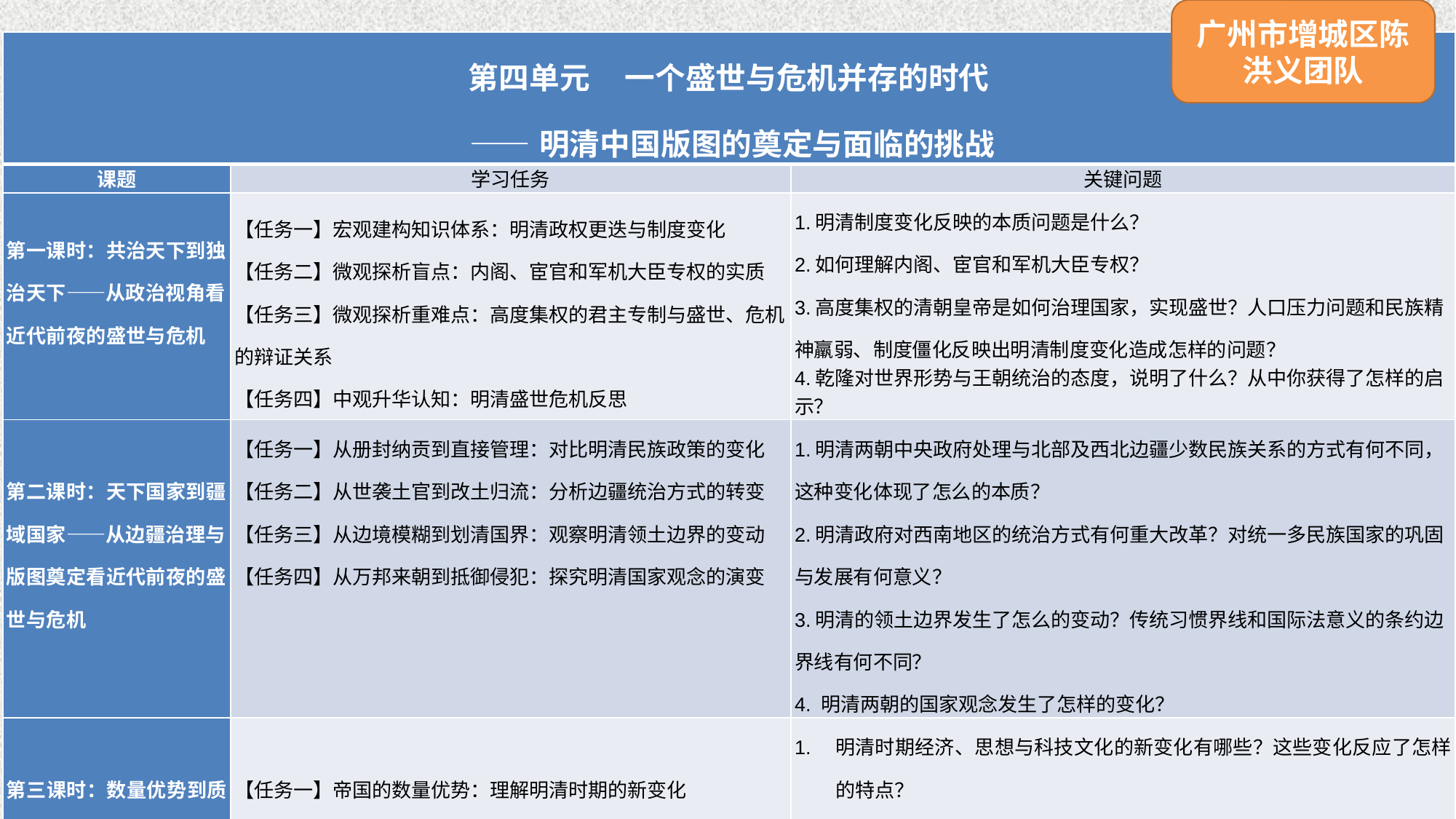

广州市增城区陈洪义团队
| 第四单元 一个盛世与危机并存的时代 ——明清中国版图的奠定与面临的挑战 |  |  |
| --- | --- | --- |
| 课题 | 学习任务 | 关键问题 |
| 第一课时：共治天下到独治天下——从政治视角看近代前夜的盛世与危机 | 【任务一】宏观建构知识体系：明清政权更迭与制度变化 【任务二】微观探析盲点：内阁、宦官和军机大臣专权的实质 【任务三】微观探析重难点：高度集权的君主专制与盛世、危机的辩证关系 【任务四】中观升华认知：明清盛世危机反思 | 1.明清制度变化反映的本质问题是什么？ 2.如何理解内阁、宦官和军机大臣专权？ 3.高度集权的清朝皇帝是如何治理国家，实现盛世？人口压力问题和民族精神羸弱、制度僵化反映出明清制度变化造成怎样的问题？ 4.乾隆对世界形势与王朝统治的态度，说明了什么？从中你获得了怎样的启示？ |
| 第二课时：天下国家到疆域国家——从边疆治理与版图奠定看近代前夜的盛世与危机 | 【任务一】从册封纳贡到直接管理：对比明清民族政策的变化 【任务二】从世袭土官到改土归流：分析边疆统治方式的转变 【任务三】从边境模糊到划清国界：观察明清领土边界的变动 【任务四】从万邦来朝到抵御侵犯：探究明清国家观念的演变 | 1.明清两朝中央政府处理与北部及西北边疆少数民族关系的方式有何不同，这种变化体现了怎么的本质？ 2.明清政府对西南地区的统治方式有何重大改革？对统一多民族国家的巩固与发展有何意义？ 3.明清的领土边界发生了怎么的变动？传统习惯界线和国际法意义的条约边界线有何不同？ 4. 明清两朝的国家观念发生了怎样的变化？ |
| 第三课时：数量优势到质量劣势——从经济与文化角度看近代前夜的盛世与危机 | 【任务一】帝国的数量优势：理解明清时期的新变化 【任务二】帝国的数量优势：理解明清时期新变化的背景与启示 【任务三】帝国的质量劣势：认识明清时期的社会危机 【任务四】帝国劣势的结果：认识明清危机的实质与影响 | 明清时期经济、思想与科技文化的新变化有哪些？这些变化反应了怎样的特点？ 经济与文化之间关系是怎样的？这一时期中国与世界的联系是否增强？这说明了什么？ 明清时期社会的危机表现有哪些？这些危机给中国带来了怎样的影响？ 4.中西对比的结果是什么？这种结果给予我们怎样的启示？ |
#